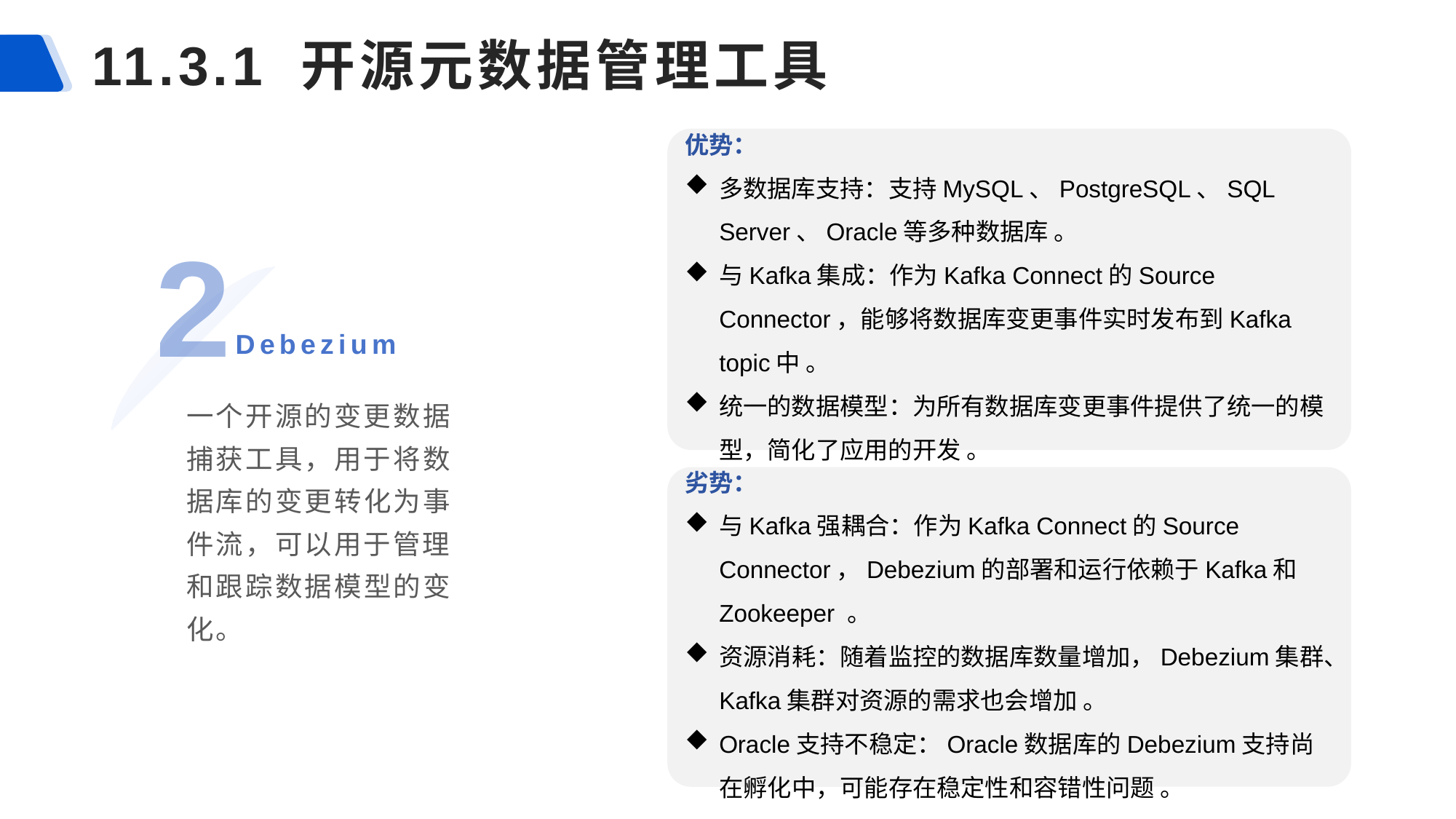

# 11.3.1 开源元数据管理工具
优势：
多数据库支持：支持MySQL、PostgreSQL、SQL Server、Oracle等多种数据库 。
与Kafka集成：作为Kafka Connect的Source Connector，能够将数据库变更事件实时发布到Kafka topic中 。
统一的数据模型：为所有数据库变更事件提供了统一的模型，简化了应用的开发 。
2

Debezium
一个开源的变更数据捕获工具，用于将数据库的变更转化为事件流，可以用于管理和跟踪数据模型的变化。
劣势：
与Kafka强耦合：作为Kafka Connect的Source Connector，Debezium的部署和运行依赖于Kafka和Zookeeper 。
资源消耗：随着监控的数据库数量增加，Debezium集群、Kafka集群对资源的需求也会增加 。
Oracle支持不稳定：Oracle数据库的Debezium支持尚在孵化中，可能存在稳定性和容错性问题 。